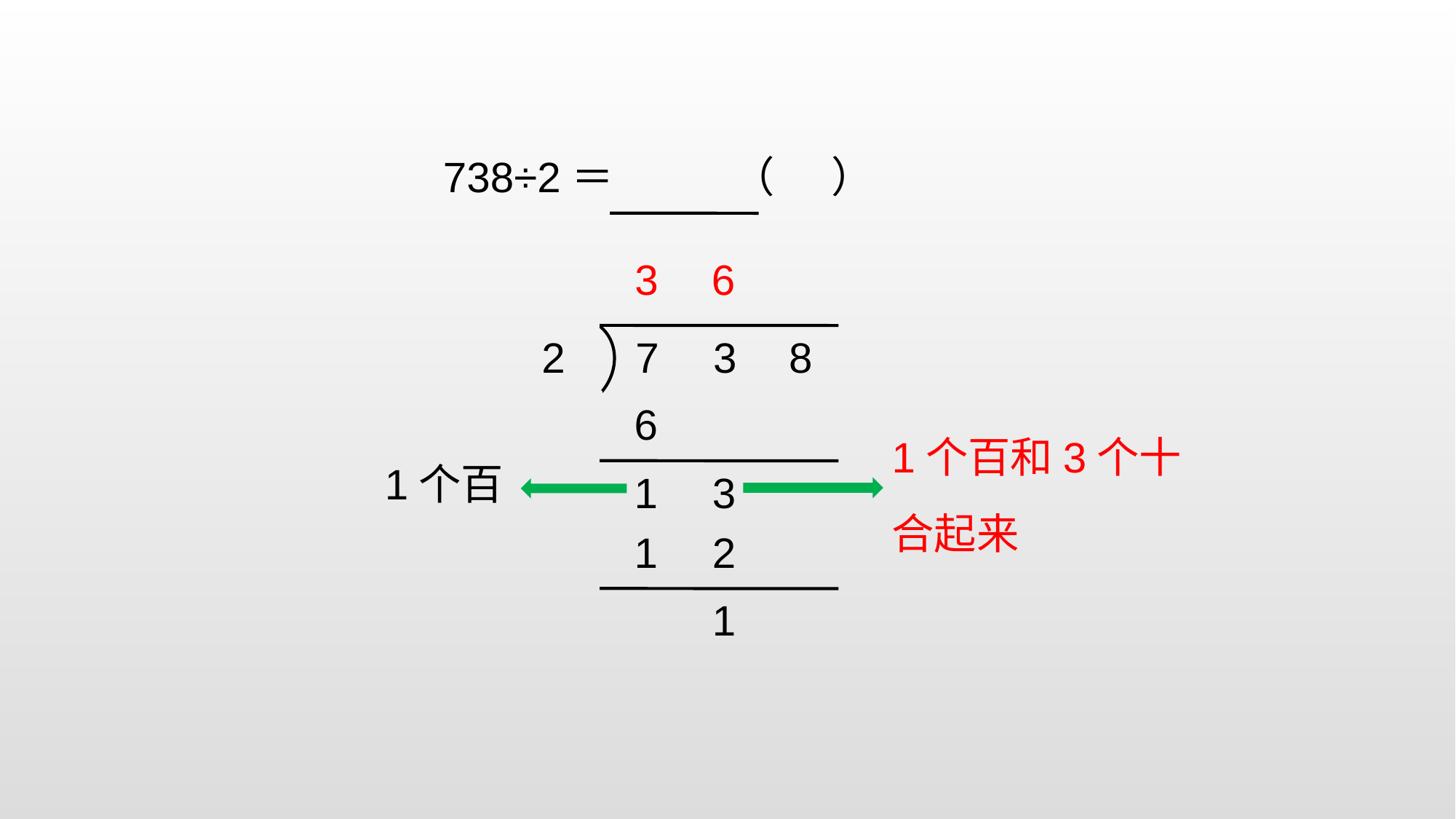

738÷2＝
（      ）
3
6

8
2
7
3
6
1个百和3个十合起来

1个百
1
3
1
2
1